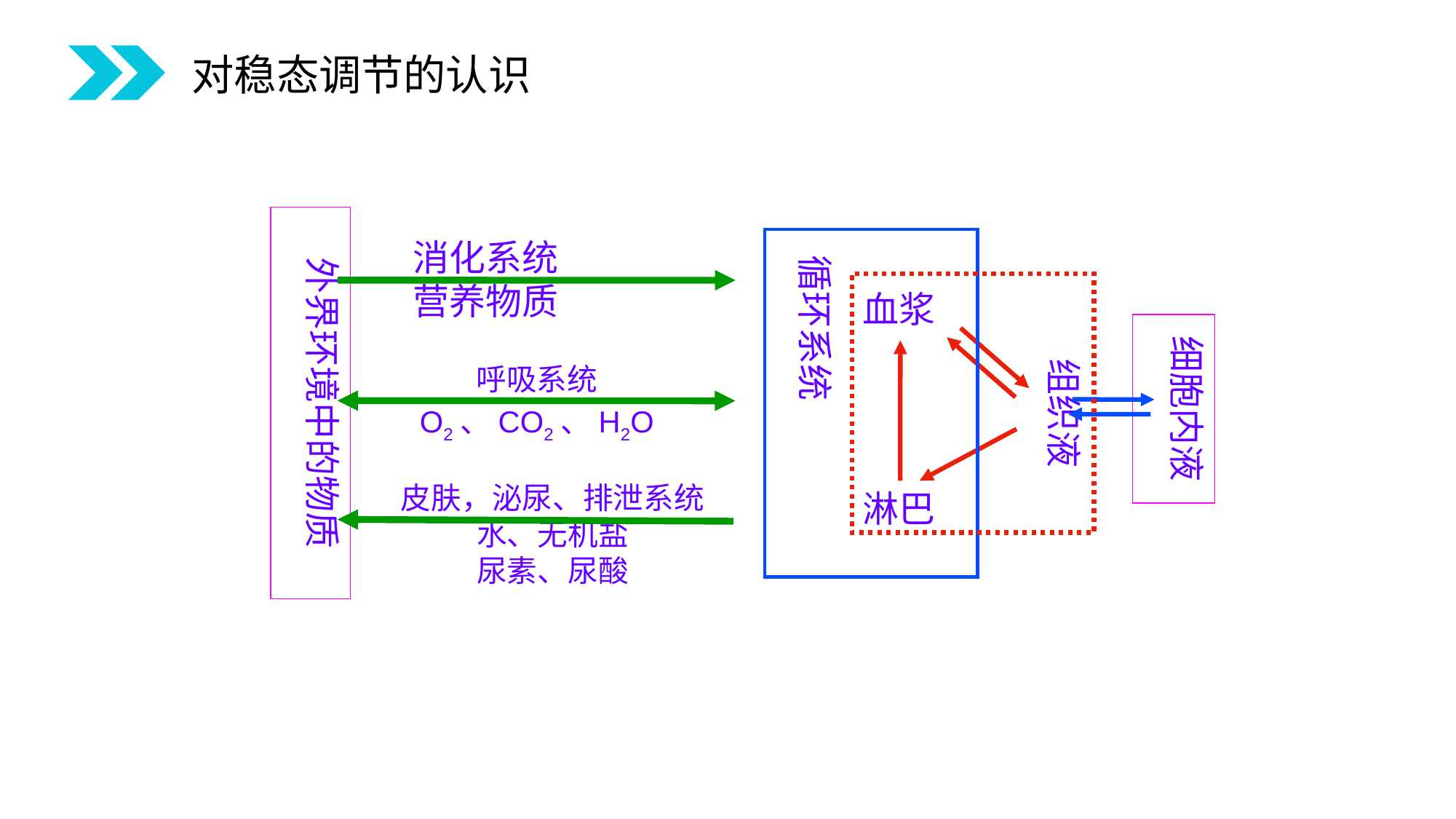

对稳态调节的认识
外界环境中的物质
消化系统
营养物质

循环系统

血浆
细胞内液

组织液
呼吸系统
O2、CO2、H2O

皮肤，泌尿、排泄系统
水、无机盐
尿素、尿酸

淋巴